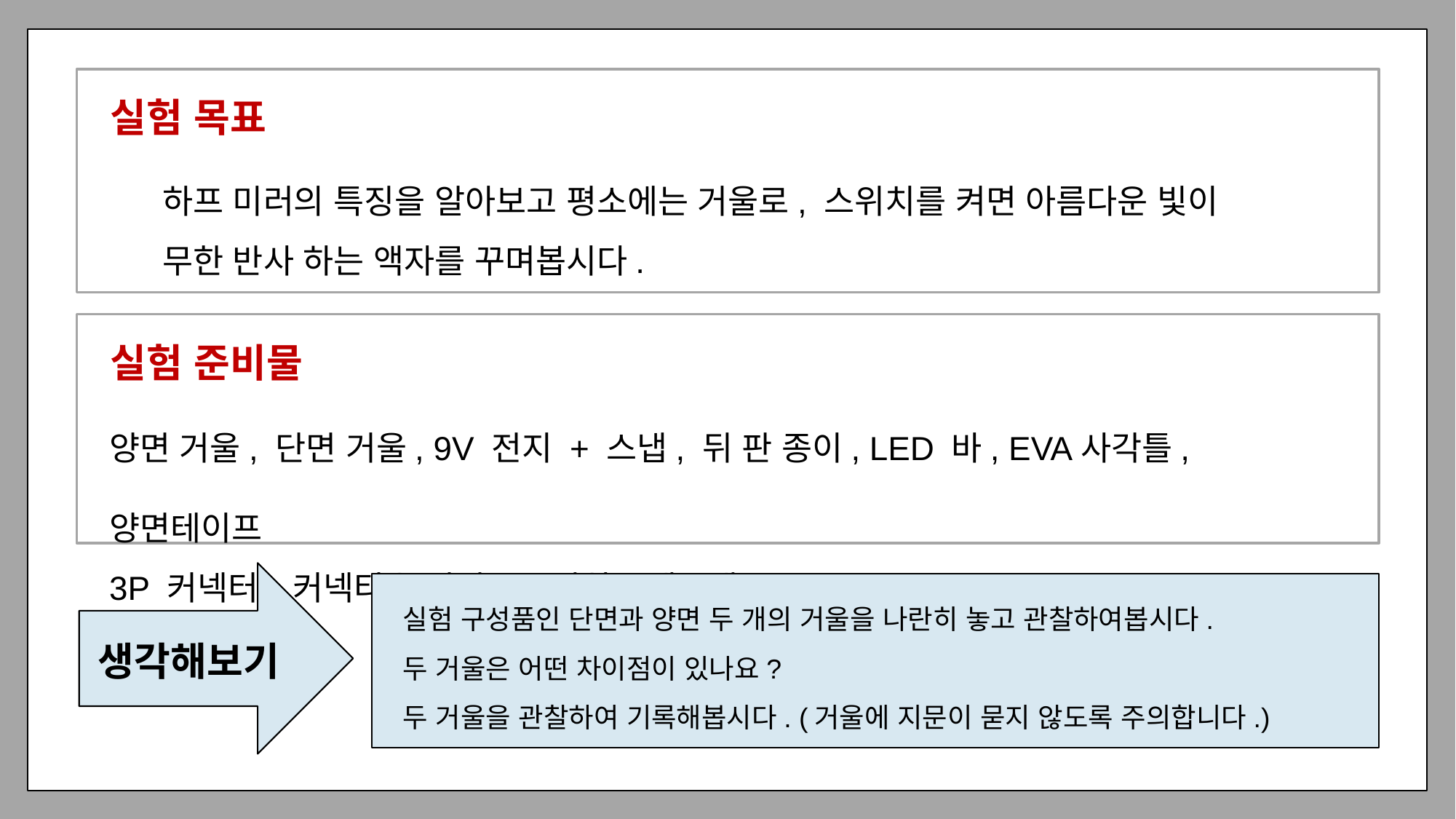

실험 목표
하프 미러의 특징을 알아보고 평소에는 거울로, 스위치를 켜면 아름다운 빛이
무한 반사 하는 액자를 꾸며봅시다.

실험 준비물
양면 거울, 단면 거울, 9V 전지 + 스냅, 뒤 판 종이, LED 바, EVA사각틀, 양면테이프
3P 커넥터, 커넥터용 전선, 스위치, 엔드캡   ** 투명테이프

실험 구성품인 단면과 양면 두 개의 거울을 나란히 놓고 관찰하여봅시다.
두 거울은 어떤 차이점이 있나요?
두 거울을 관찰하여 기록해봅시다. (거울에 지문이 묻지 않도록 주의합니다.)
생각해보기